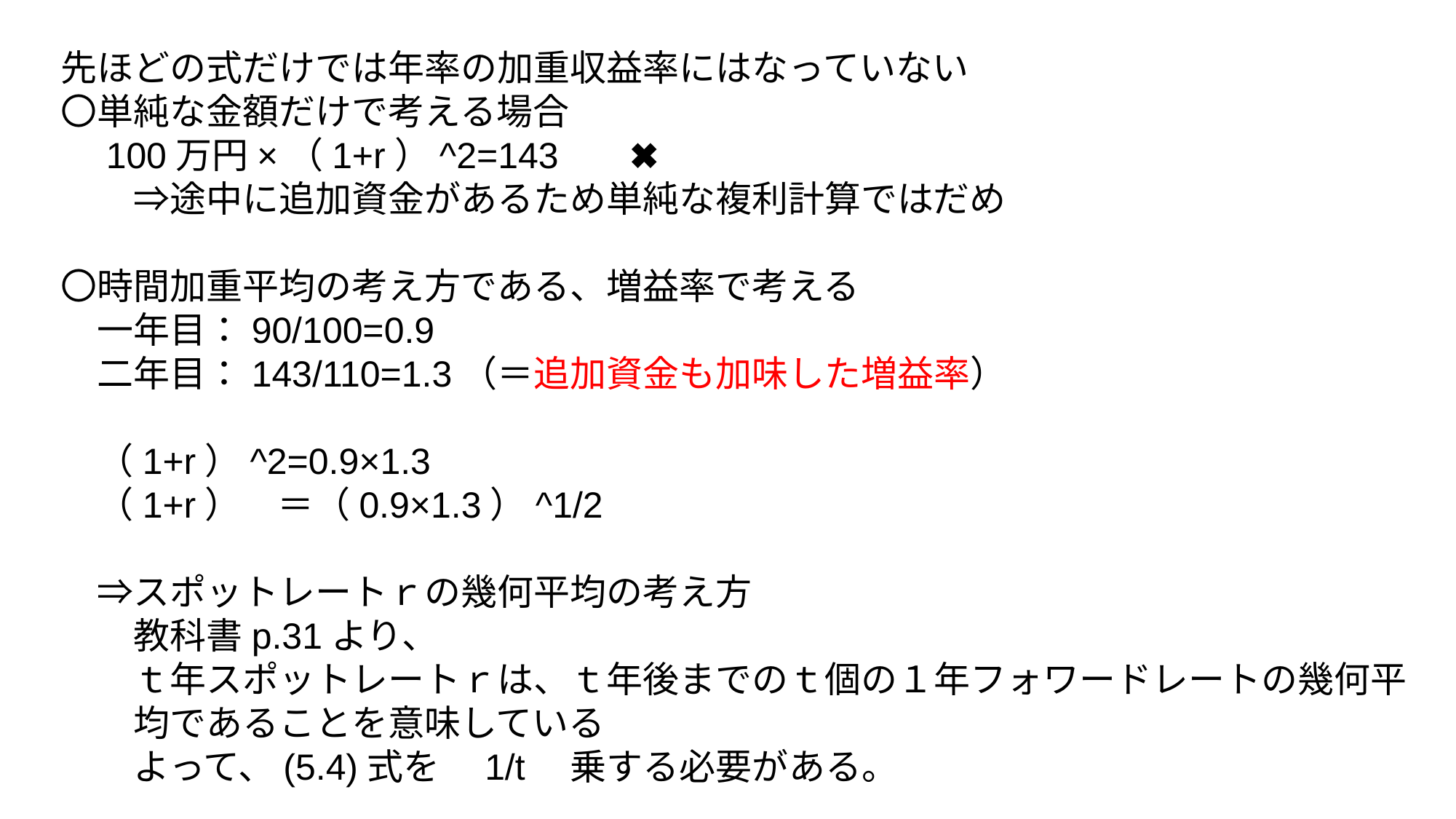

先ほどの式だけでは年率の加重収益率にはなっていない
〇単純な金額だけで考える場合
　100万円×（1+r）^2=143       ✖
　　⇒途中に追加資金があるため単純な複利計算ではだめ

〇時間加重平均の考え方である、増益率で考える
　一年目：90/100=0.9
　二年目：143/110=1.3（＝追加資金も加味した増益率）

　（1+r）^2=0.9×1.3
　（1+r）　＝（0.9×1.3）^1/2

　⇒スポットレートｒの幾何平均の考え方
　　教科書p.31より、
　　ｔ年スポットレートｒは、ｔ年後までのｔ個の１年フォワードレートの幾何平
　　均であることを意味している
　　よって、(5.4)式を　1/t　乗する必要がある。